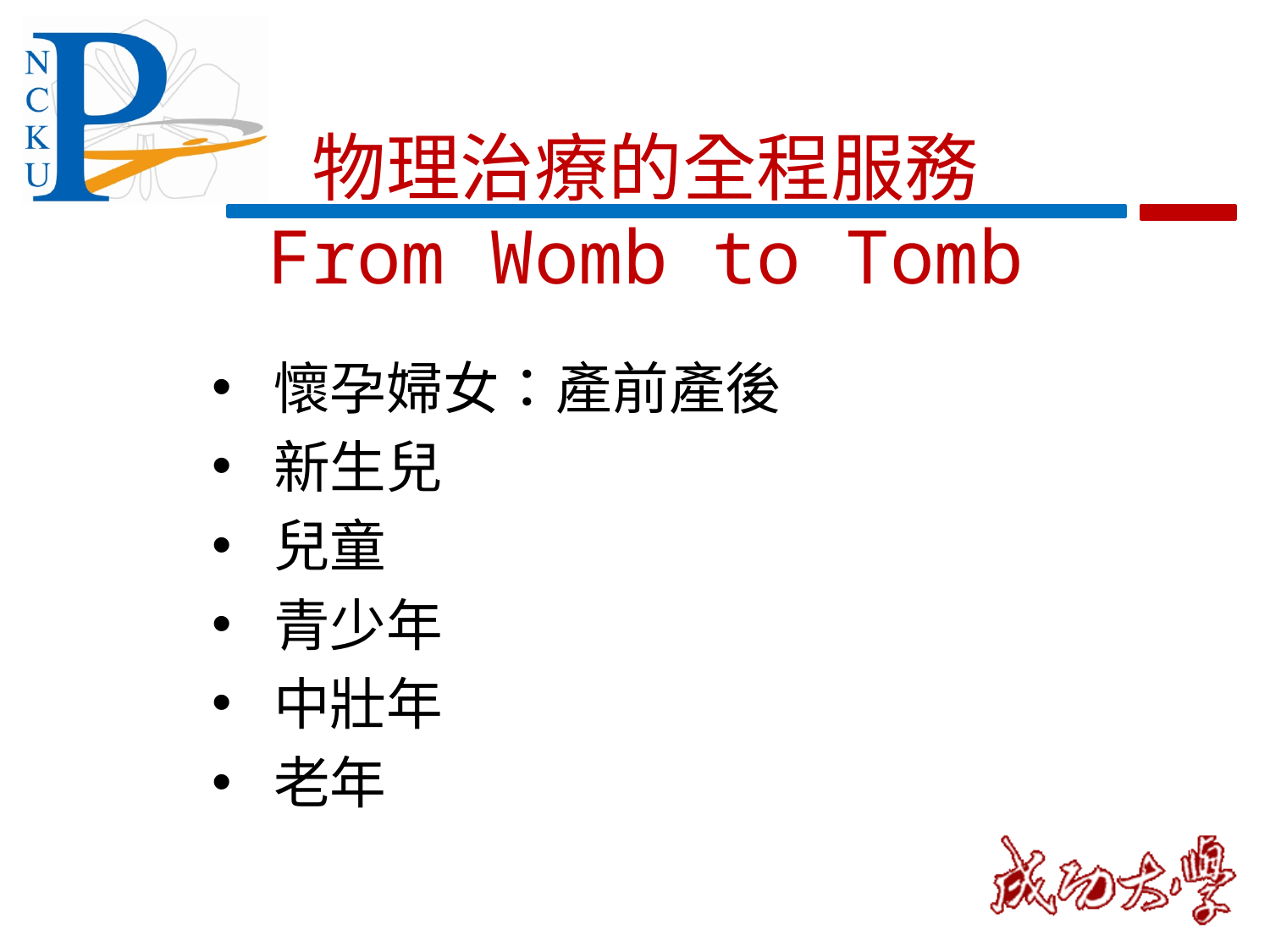

# 物理治療的全程服務 From Womb to Tomb
懷孕婦女：產前產後
新生兒
兒童
青少年
中壯年
老年